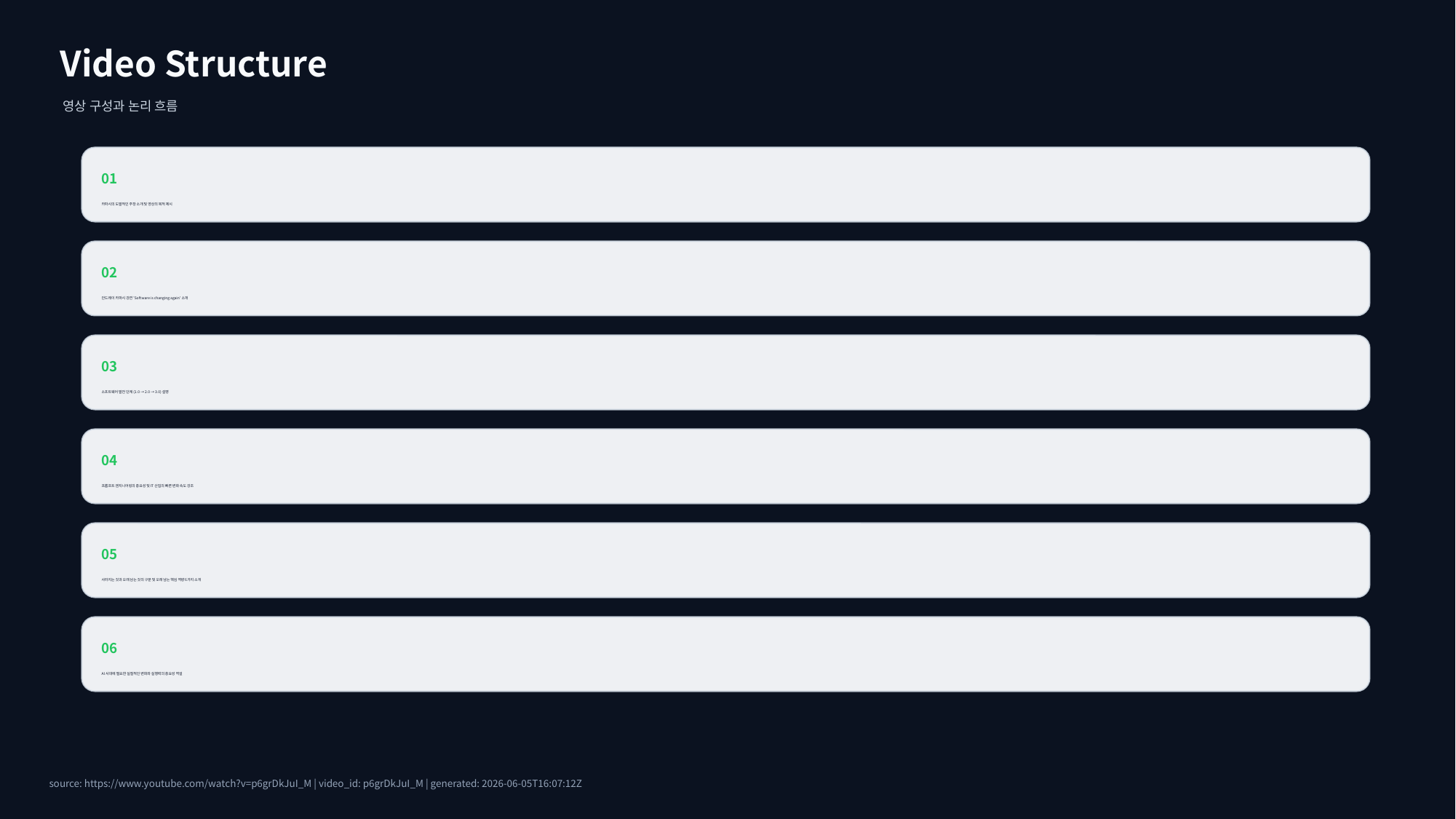

Video Structure
영상 구성과 논리 흐름

01
카파시의 도발적인 주장 소개 및 영상의 목적 제시

02
안드레이 카파시 강연 'Software is changing again' 소개

03
소프트웨어 발전 단계 (1.0 → 2.0 → 3.0) 설명

04
프롬프트 엔지니어링의 중요성 및 IT 산업의 빠른 변화 속도 강조

05
사라지는 것과 오래 남는 것의 구분 및 오래 남는 핵심 역량 6가지 소개

06
AI 시대에 필요한 실질적인 변화와 실행력의 중요성 역설
source: https://www.youtube.com/watch?v=p6grDkJuI_M | video_id: p6grDkJuI_M | generated: 2026-06-05T16:07:12Z